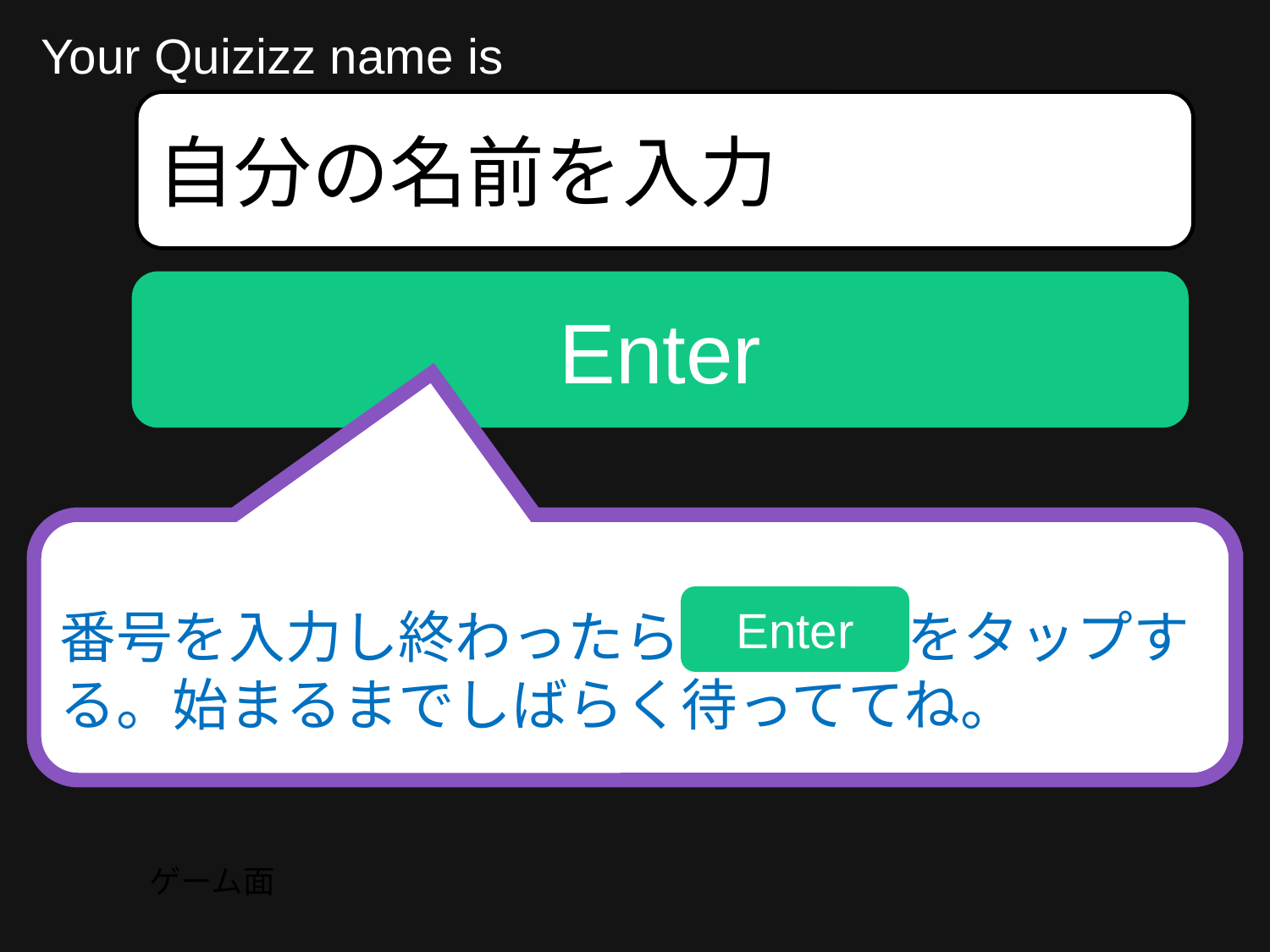

Your Quizizz name is
自分の名前を入力
Enter

番号を入力し終わったら　　　　をタップする。始まるまでしばらく待っててね。
Enter
ゲーム面